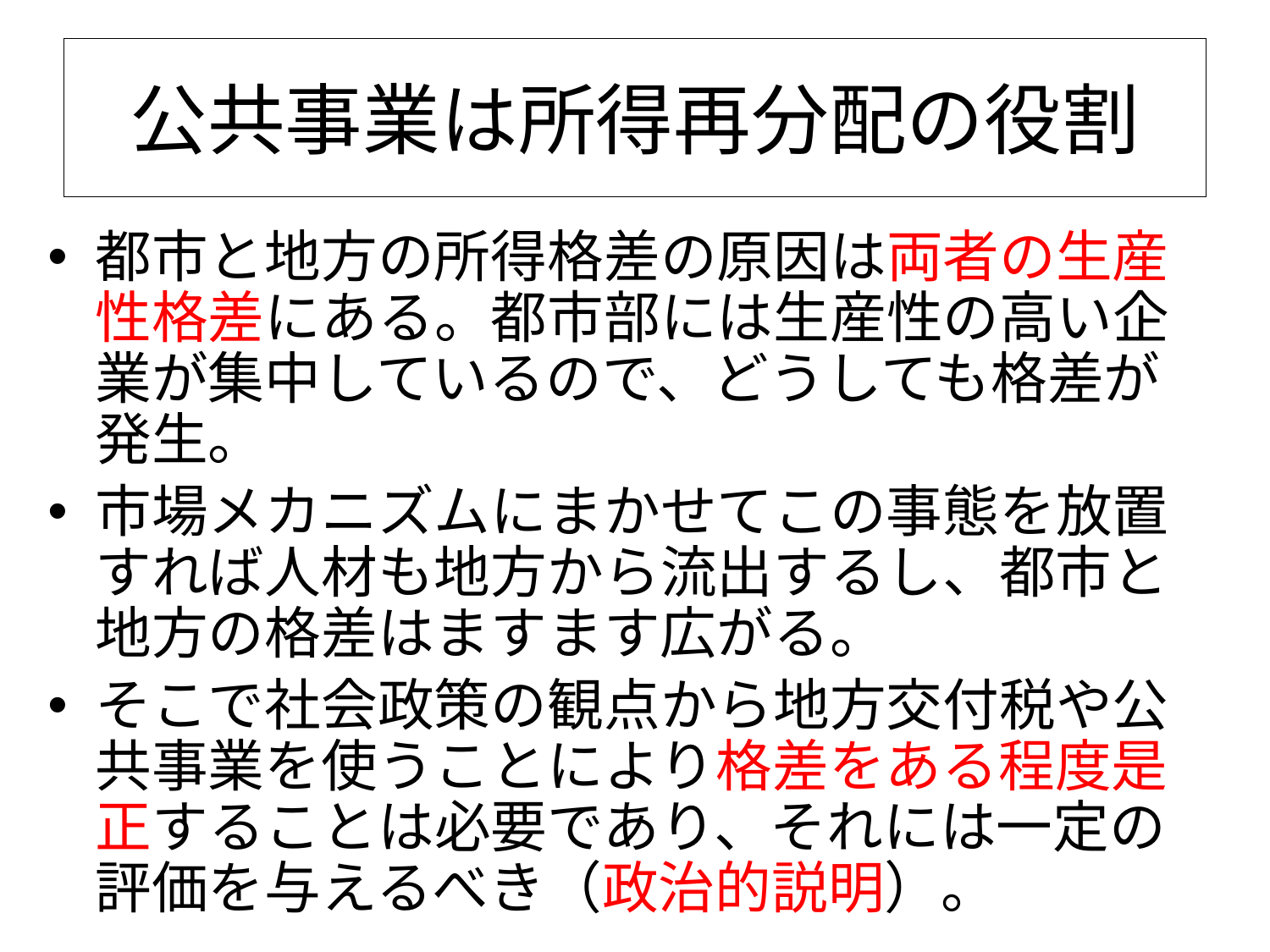

# 公共事業は所得再分配の役割
都市と地方の所得格差の原因は両者の生産性格差にある。都市部には生産性の高い企業が集中しているので、どうしても格差が発生。
市場メカニズムにまかせてこの事態を放置すれば人材も地方から流出するし、都市と地方の格差はますます広がる。
そこで社会政策の観点から地方交付税や公共事業を使うことにより格差をある程度是正することは必要であり、それには一定の評価を与えるべき（政治的説明）。